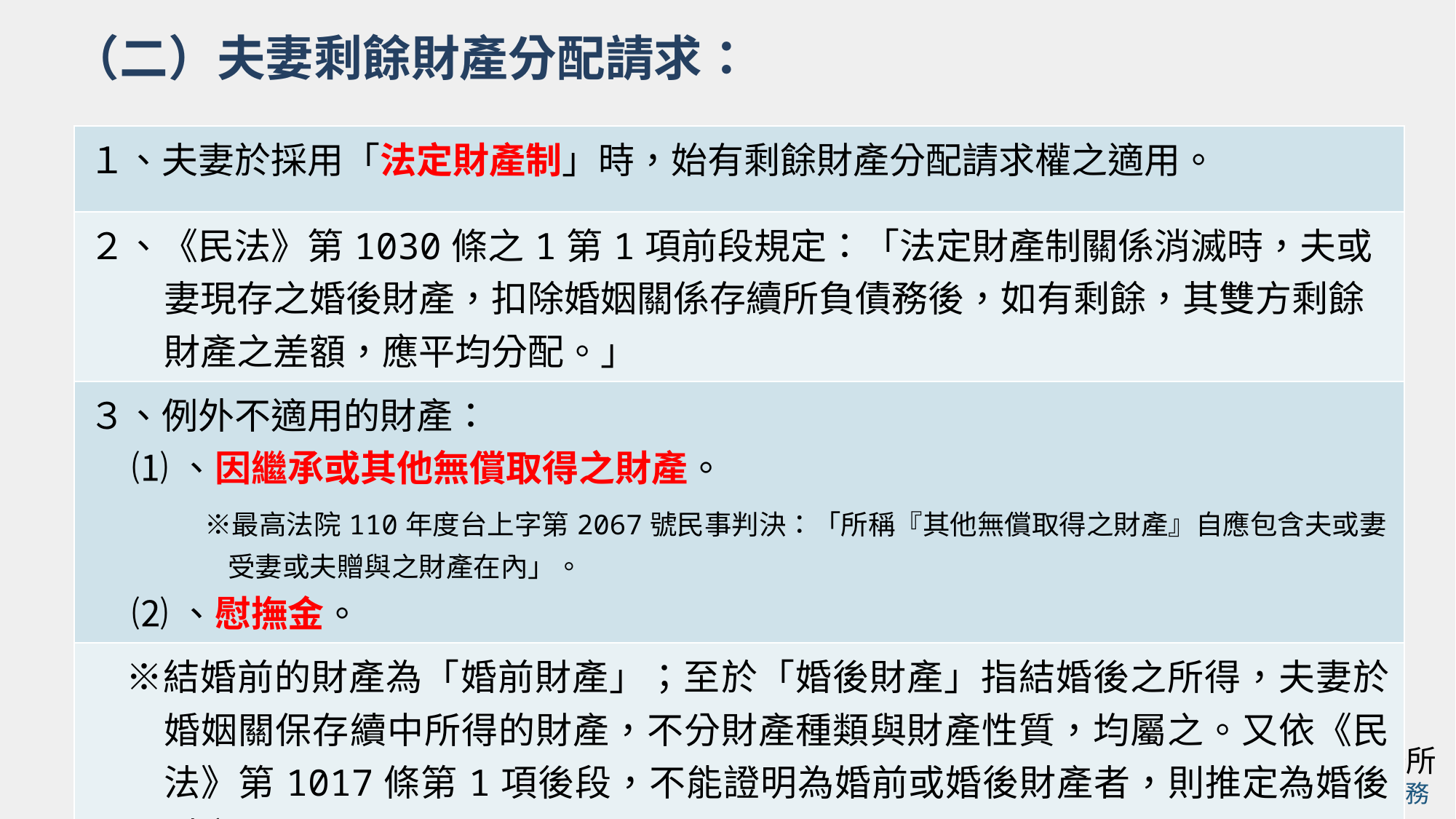

（二）夫妻剩餘財產分配請求：
| １、夫妻於採用「法定財產制」時，始有剩餘財產分配請求權之適用。 |
| --- |
| ２、《民法》第1030條之1第1項前段規定：「法定財產制關係消滅時，夫或妻現存之婚後財產，扣除婚姻關係存續所負債務後，如有剩餘，其雙方剩餘財產之差額，應平均分配。」 |
| ３、例外不適用的財產： ⑴、因繼承或其他無償取得之財產。 　　※最高法院110年度台上字第2067號民事判決：「所稱『其他無償取得之財產』自應包含夫或妻受妻或夫贈與之財產在內」。 ⑵、慰撫金。 |
| ※結婚前的財產為「婚前財產」；至於「婚後財產」指結婚後之所得，夫妻於婚姻關保存續中所得的財產，不分財產種類與財產性質，均屬之。又依《民法》第1017條第1項後段，不能證明為婚前或婚後財產者，則推定為婚後財產。 |
72